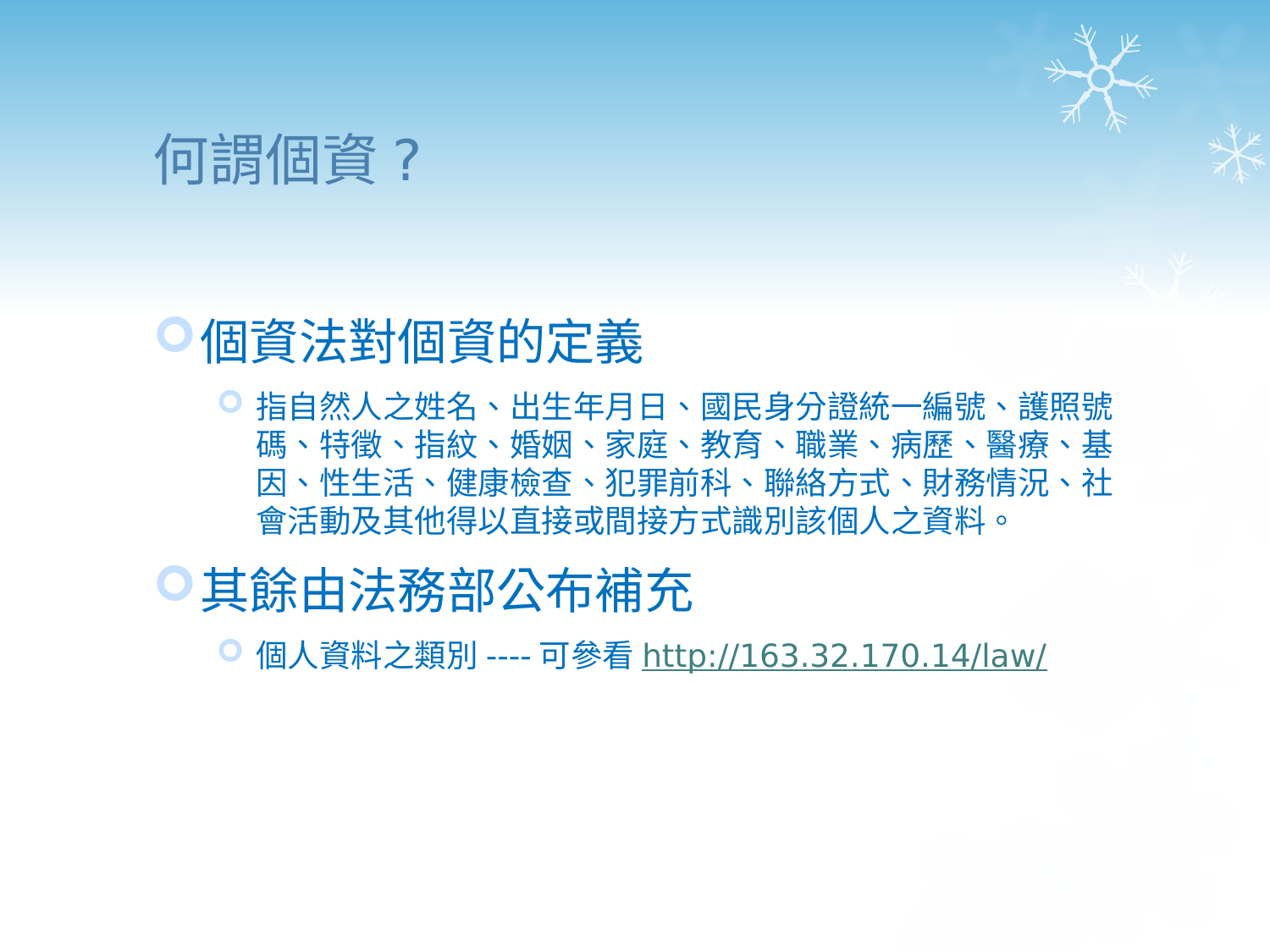

# 何謂個資?
個資法對個資的定義
指自然人之姓名、出生年月日、國民身分證統一編號、護照號碼、特徵、指紋、婚姻、家庭、教育、職業、病歷、醫療、基因、性生活、健康檢查、犯罪前科、聯絡方式、財務情況、社會活動及其他得以直接或間接方式識別該個人之資料。
其餘由法務部公布補充
個人資料之類別----可參看http://163.32.170.14/law/